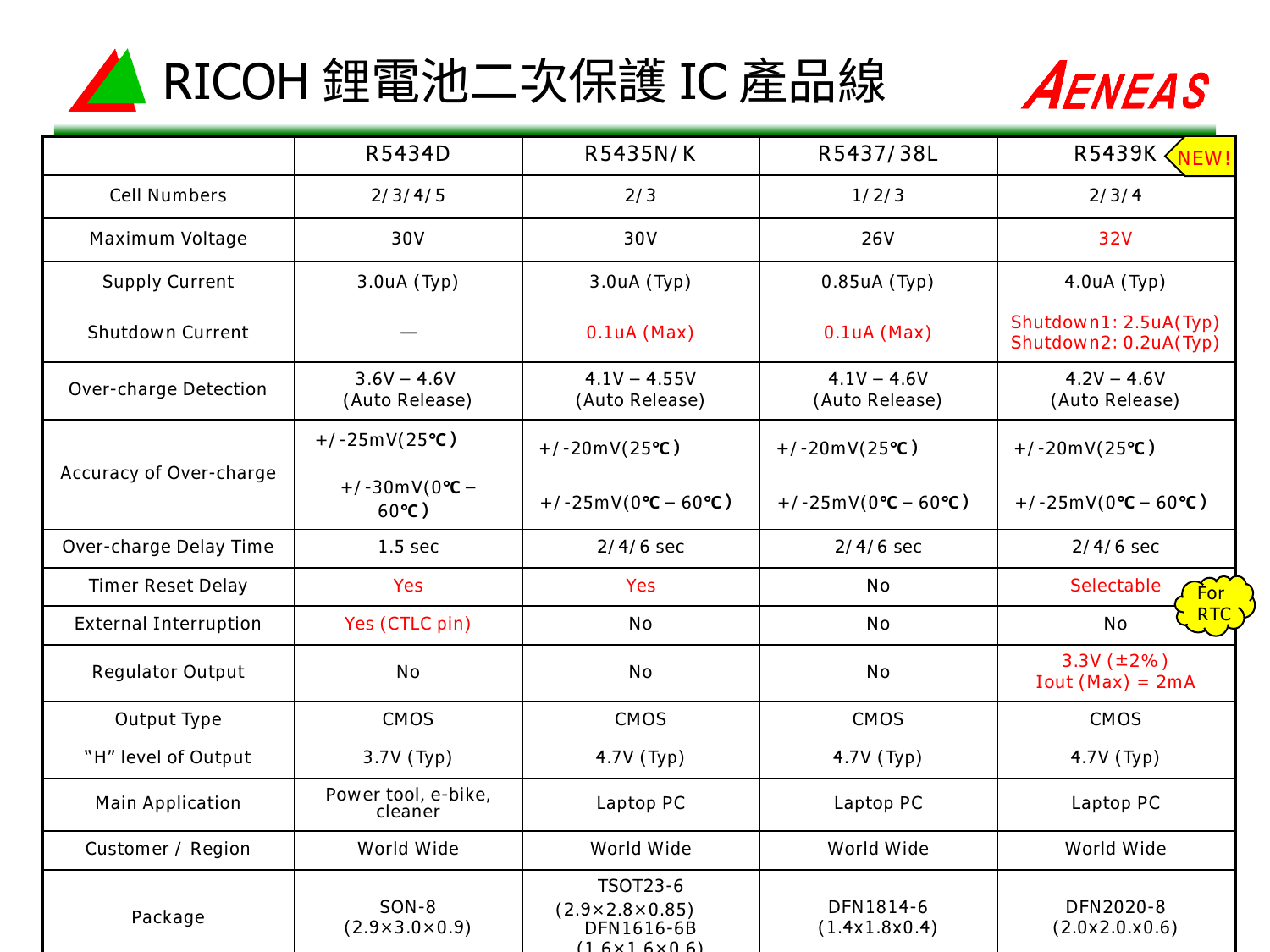

# RICOH鋰電池二次保護IC產品線

|  | R5434D | R5435N/K | R5437/38L | R5439K |
| --- | --- | --- | --- | --- |
| Cell Numbers | 2/3/4/5 | 2/3 | 1/2/3 | 2/3/4 |
| Maximum Voltage | 30V | 30V | 26V | 32V |
| Supply Current | 3.0uA (Typ) | 3.0uA (Typ) | 0.85uA (Typ) | 4.0uA (Typ) |
| Shutdown Current | — | 0.1uA (Max) | 0.1uA (Max) | Shutdown1: 2.5uA(Typ) Shutdown2: 0.2uA(Typ) |
| Over-charge Detection | 3.6V – 4.6V (Auto Release) | 4.1V – 4.55V (Auto Release) | 4.1V – 4.6V (Auto Release) | 4.2V – 4.6V (Auto Release) |
| Accuracy of Over-charge | +/-25mV(25℃）　　　　 +/-30mV(0℃ – 60℃） | +/-20mV(25℃）　　　　 +/-25mV(0℃ – 60℃） | +/-20mV(25℃）　　　　 +/-25mV(0℃ – 60℃） | +/-20mV(25℃）　　　　 +/-25mV(0℃ – 60℃） |
| Over-charge Delay Time | 1.5 sec | 2/4/6 sec | 2/4/6 sec | 2/4/6 sec |
| Timer Reset Delay | Yes | Yes | No | Selectable |
| External Interruption | Yes (CTLC pin) | No | No | No |
| Regulator Output | No | No | No | 3.3V (±2%) Iout (Max) = 2mA |
| Output Type | CMOS | CMOS | CMOS | CMOS |
| “H” level of Output | 3.7V (Typ) | 4.7V (Typ) | 4.7V (Typ) | 4.7V (Typ) |
| Main Application | Power tool, e-bike, cleaner | Laptop PC | Laptop PC | Laptop PC |
| Customer / Region | World Wide | World Wide | World Wide | World Wide |
| Package | SON-8 (2.9×3.0×0.9) | TSOT23-6 (2.9×2.8×0.85) 　DFN1616-6B (1.6×1.6×0.6) | DFN1814-6 (1.4x1.8x0.4) | DFN2020-8 (2.0x2.0.x0.6) |
NEW!

For
RTC